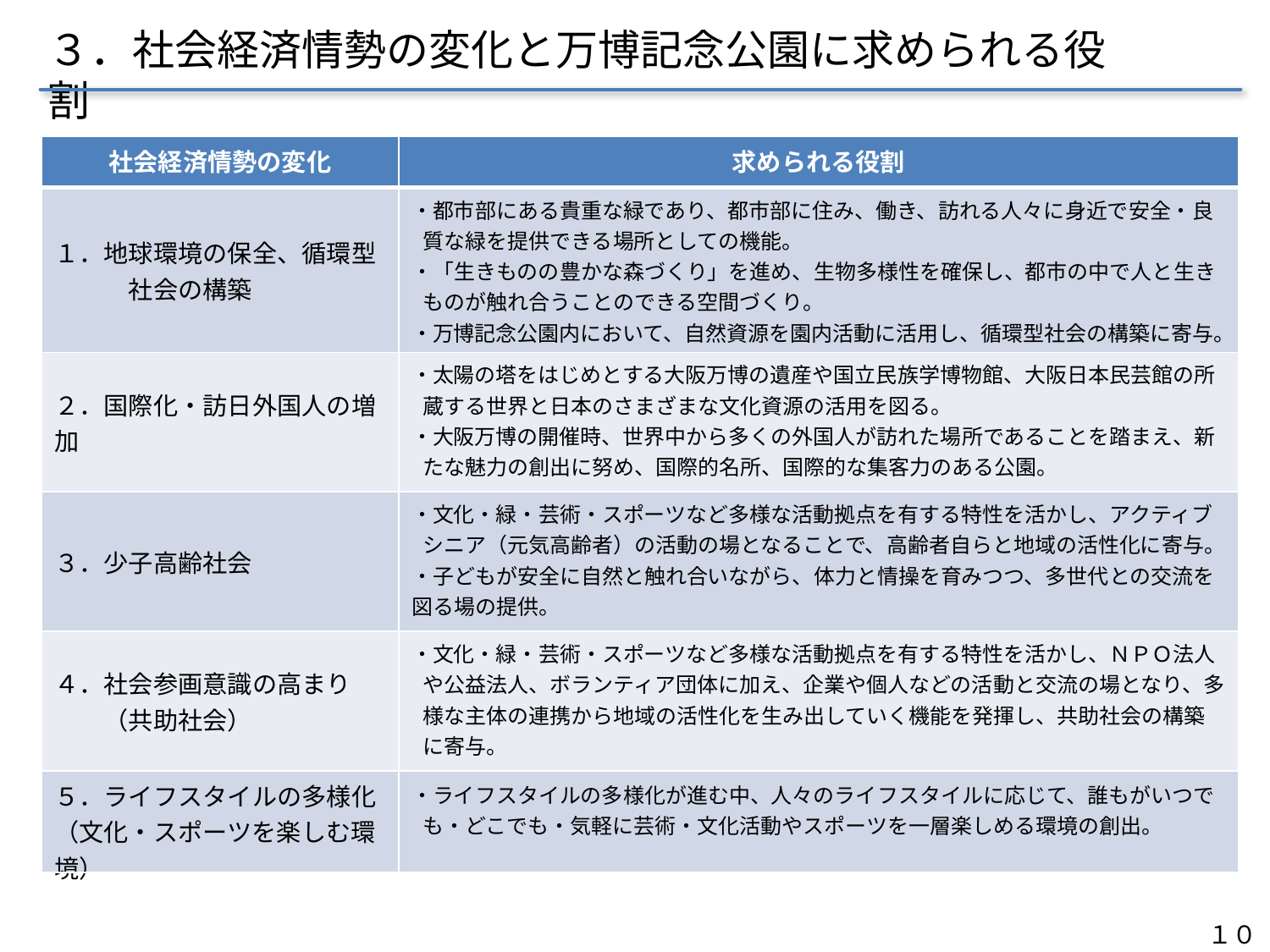

３．社会経済情勢の変化と万博記念公園に求められる役割
| 社会経済情勢の変化 | 求められる役割 |
| --- | --- |
| １．地球環境の保全、循環型 　　　社会の構築 | ・都市部にある貴重な緑であり、都市部に住み、働き、訪れる人々に身近で安全・良質な緑を提供できる場所としての機能。 ・「生きものの豊かな森づくり」を進め、生物多様性を確保し、都市の中で人と生きものが触れ合うことのできる空間づくり。 ・万博記念公園内において、自然資源を園内活動に活用し、循環型社会の構築に寄与。 |
| ２．国際化・訪日外国人の増加 | ・太陽の塔をはじめとする大阪万博の遺産や国立民族学博物館、大阪日本民芸館の所蔵する世界と日本のさまざまな文化資源の活用を図る。 ・大阪万博の開催時、世界中から多くの外国人が訪れた場所であることを踏まえ、新たな魅力の創出に努め、国際的名所、国際的な集客力のある公園。 |
| ３．少子高齢社会 | ・文化・緑・芸術・スポーツなど多様な活動拠点を有する特性を活かし、アクティブシニア（元気高齢者）の活動の場となることで、高齢者自らと地域の活性化に寄与。 ・子どもが安全に自然と触れ合いながら、体力と情操を育みつつ、多世代との交流を図る場の提供。 |
| ４．社会参画意識の高まり 　　（共助社会） | ・文化・緑・芸術・スポーツなど多様な活動拠点を有する特性を活かし、ＮＰＯ法人や公益法人、ボランティア団体に加え、企業や個人などの活動と交流の場となり、多様な主体の連携から地域の活性化を生み出していく機能を発揮し、共助社会の構築に寄与。 |
| ５．ライフスタイルの多様化 （文化・スポーツを楽しむ環境） | ・ライフスタイルの多様化が進む中、人々のライフスタイルに応じて、誰もがいつでも・どこでも・気軽に芸術・文化活動やスポーツを一層楽しめる環境の創出。 |
１０